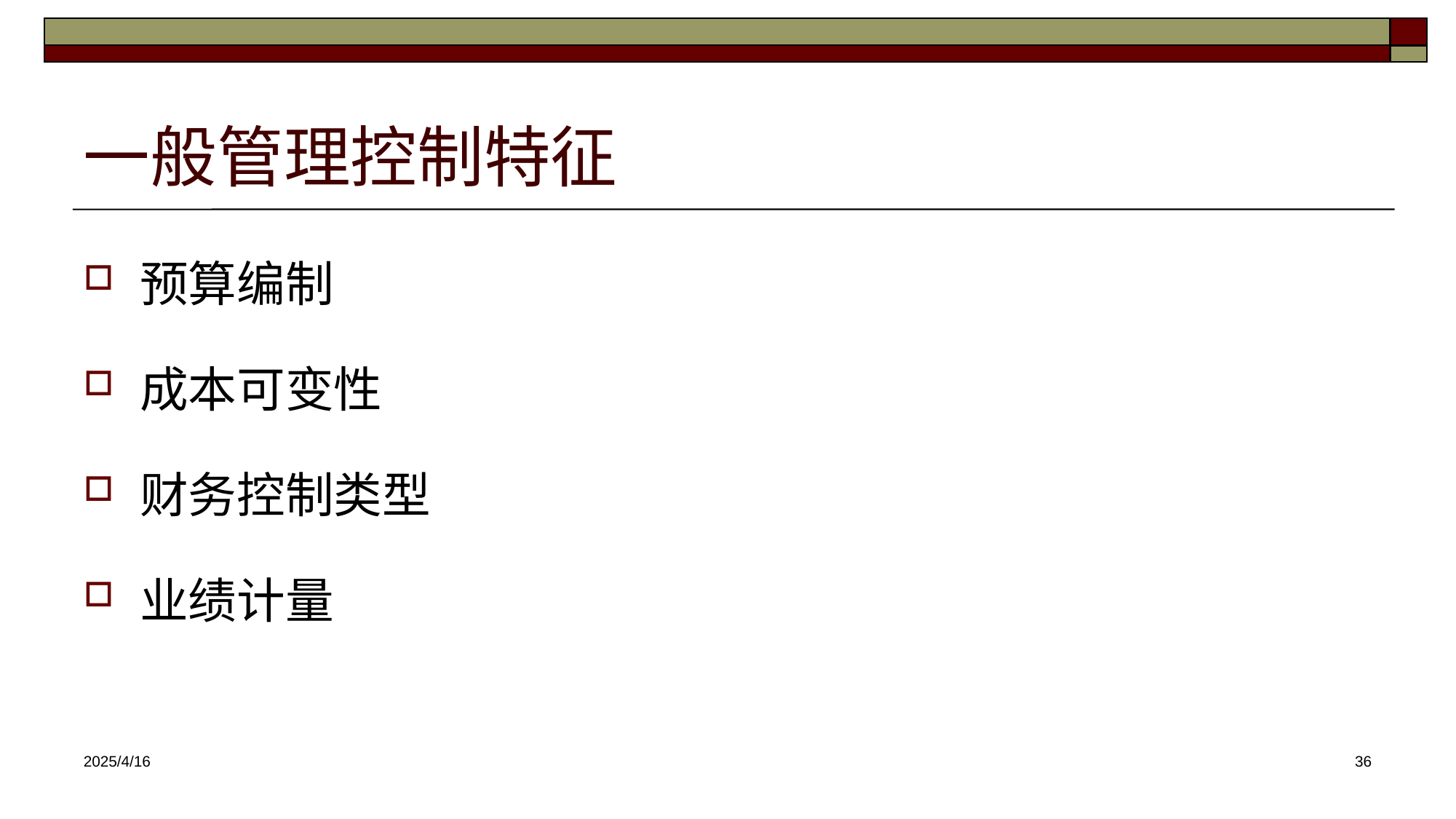

# 一般管理控制特征
预算编制
成本可变性
财务控制类型
业绩计量
2025/4/16
36